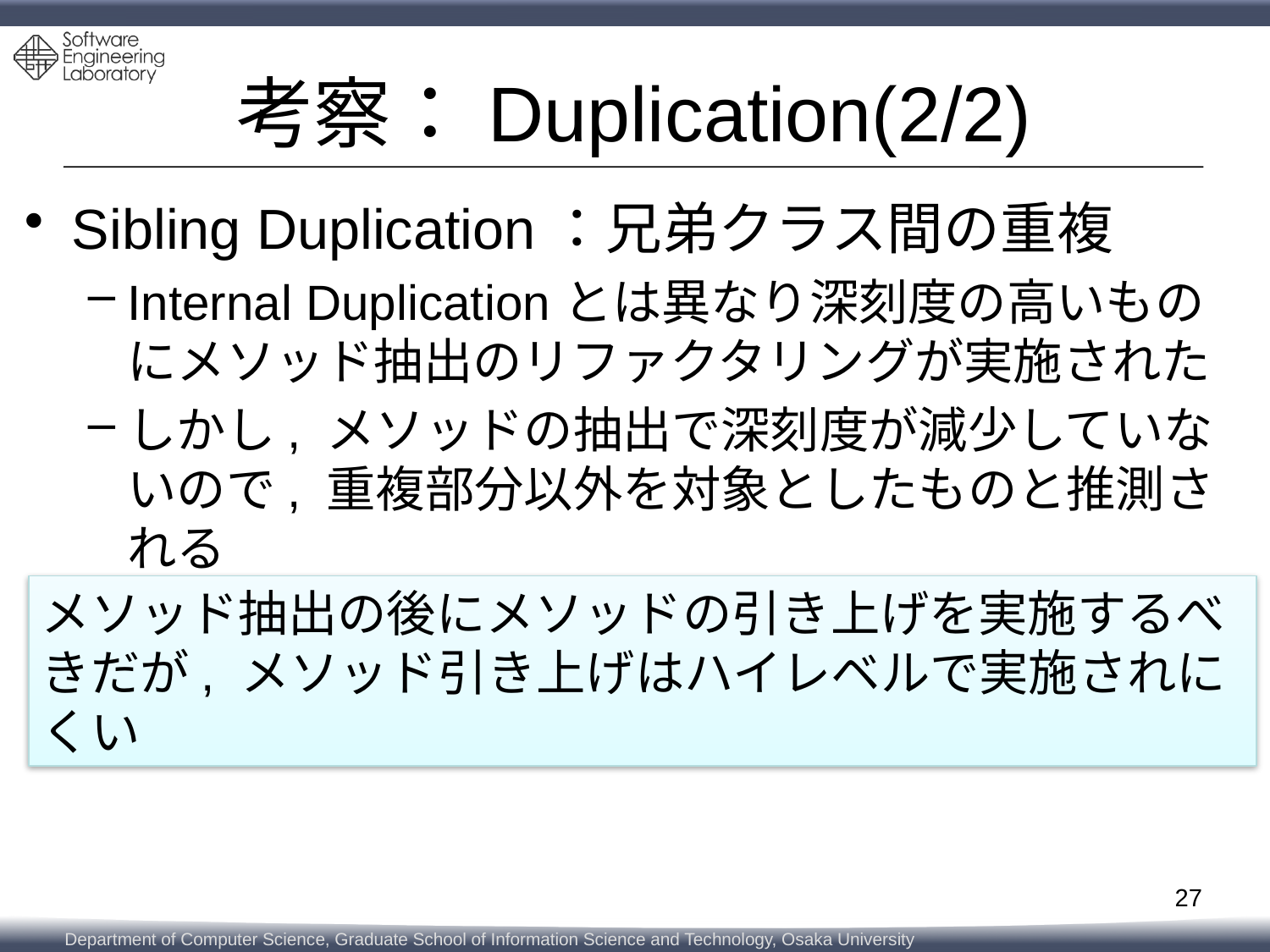

# 考察：Duplication(2/2)
Sibling Duplication：兄弟クラス間の重複
Internal Duplicationとは異なり深刻度の高いものにメソッド抽出のリファクタリングが実施された
しかし, メソッドの抽出で深刻度が減少していないので, 重複部分以外を対象としたものと推測される

メソッド抽出の後にメソッドの引き上げを実施するべきだが, メソッド引き上げはハイレベルで実施されにくい
27